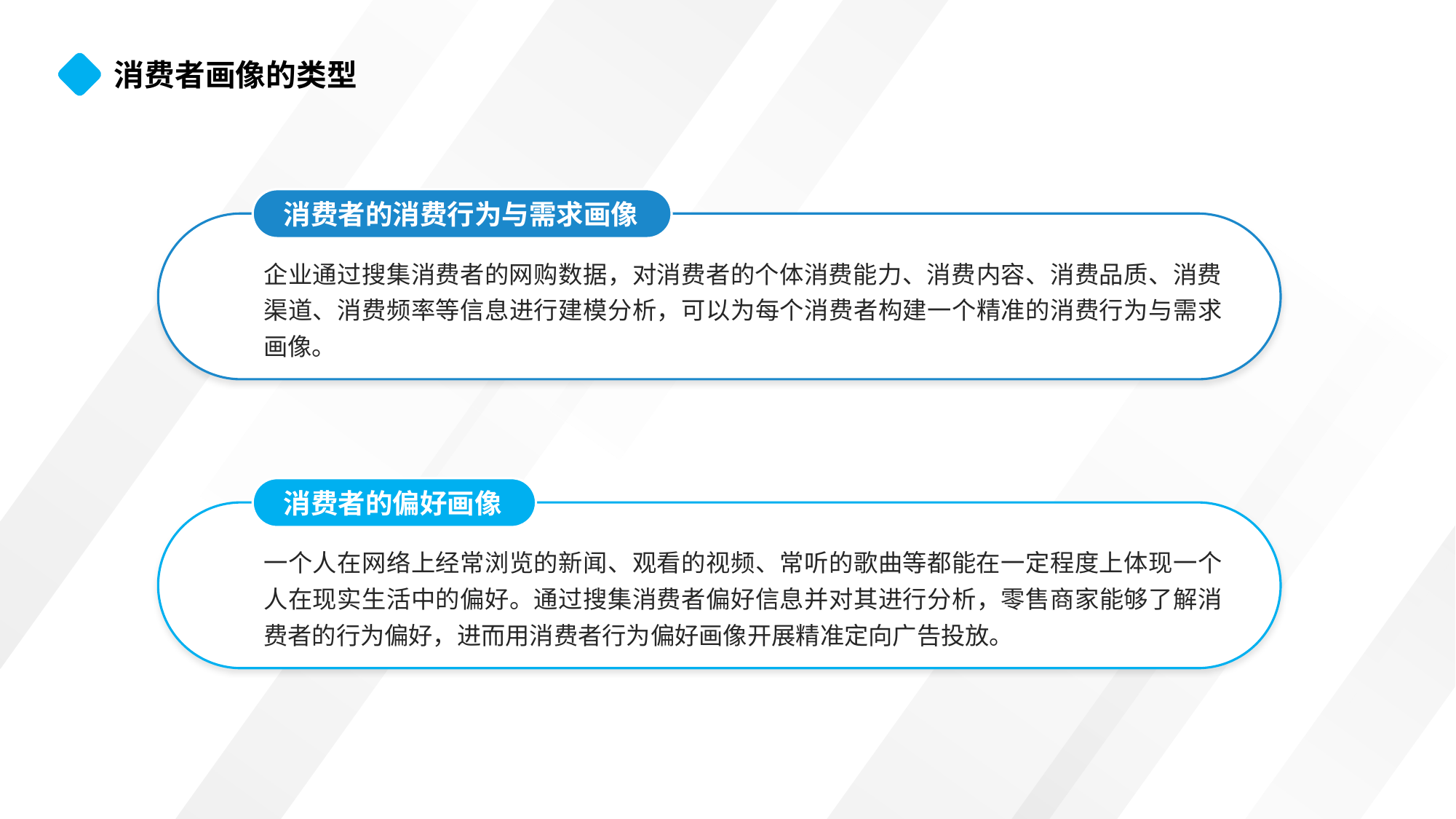

消费者画像的类型

消费者的消费行为与需求画像

企业通过搜集消费者的网购数据，对消费者的个体消费能力、消费内容、消费品质、消费渠道、消费频率等信息进行建模分析，可以为每个消费者构建一个精准的消费行为与需求画像。
消费者的偏好画像

一个人在网络上经常浏览的新闻、观看的视频、常听的歌曲等都能在一定程度上体现一个人在现实生活中的偏好。通过搜集消费者偏好信息并对其进行分析，零售商家能够了解消费者的行为偏好，进而用消费者行为偏好画像开展精准定向广告投放。